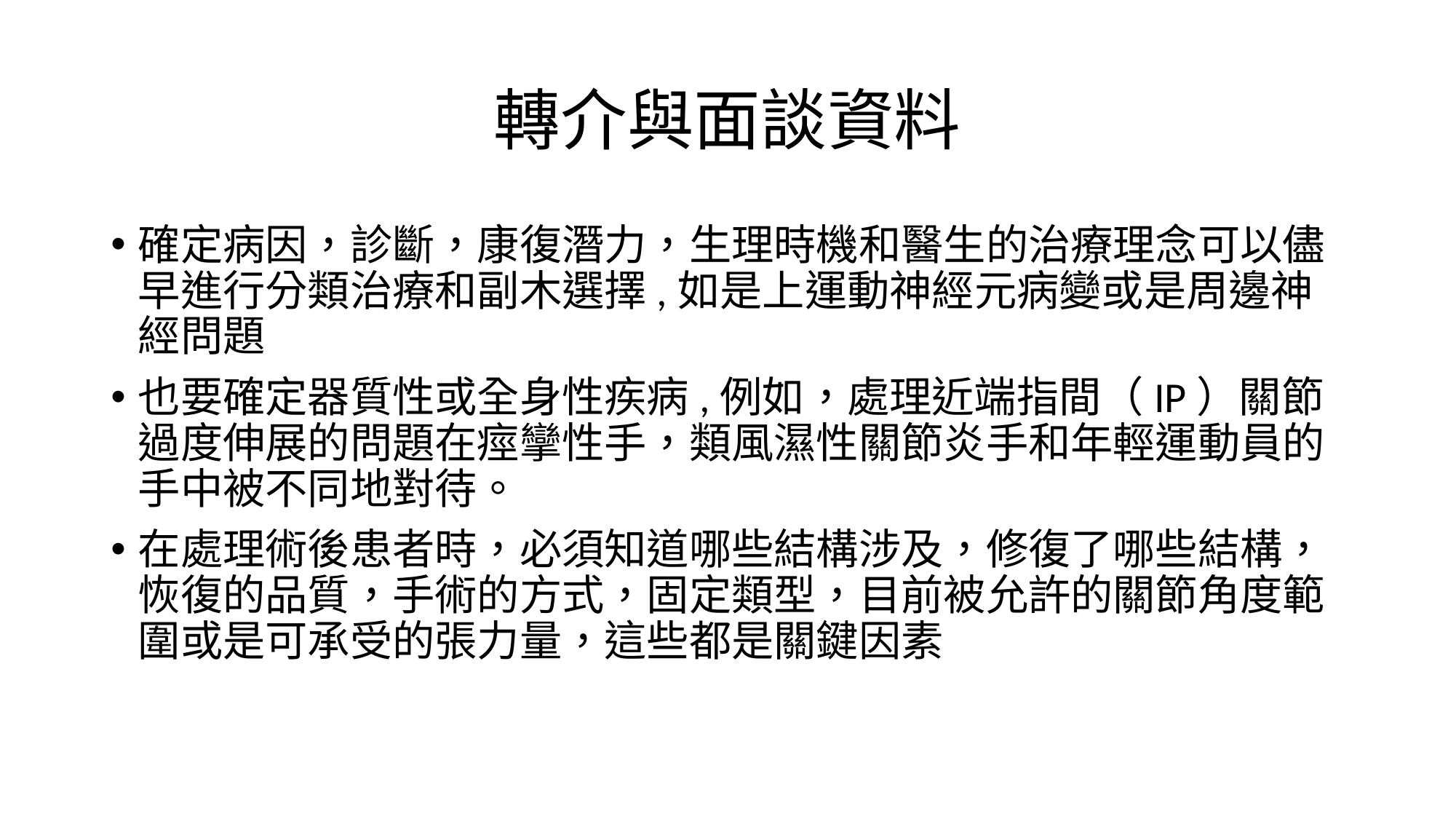

# 轉介與面談資料
確定病因，診斷，康復潛力，生理時機和醫生的治療理念可以儘早進行分類治療和副木選擇,如是上運動神經元病變或是周邊神經問題
也要確定器質性或全身性疾病,例如，處理近端指間（IP）關節過度伸展的問題在痙攣性手，類風濕性關節炎手和年輕運動員的手中被不同地對待。
在處理術後患者時，必須知道哪些結構涉及，修復了哪些結構，恢復的品質，手術的方式，固定類型，目前被允許的關節角度範圍或是可承受的張力量，這些都是關鍵因素